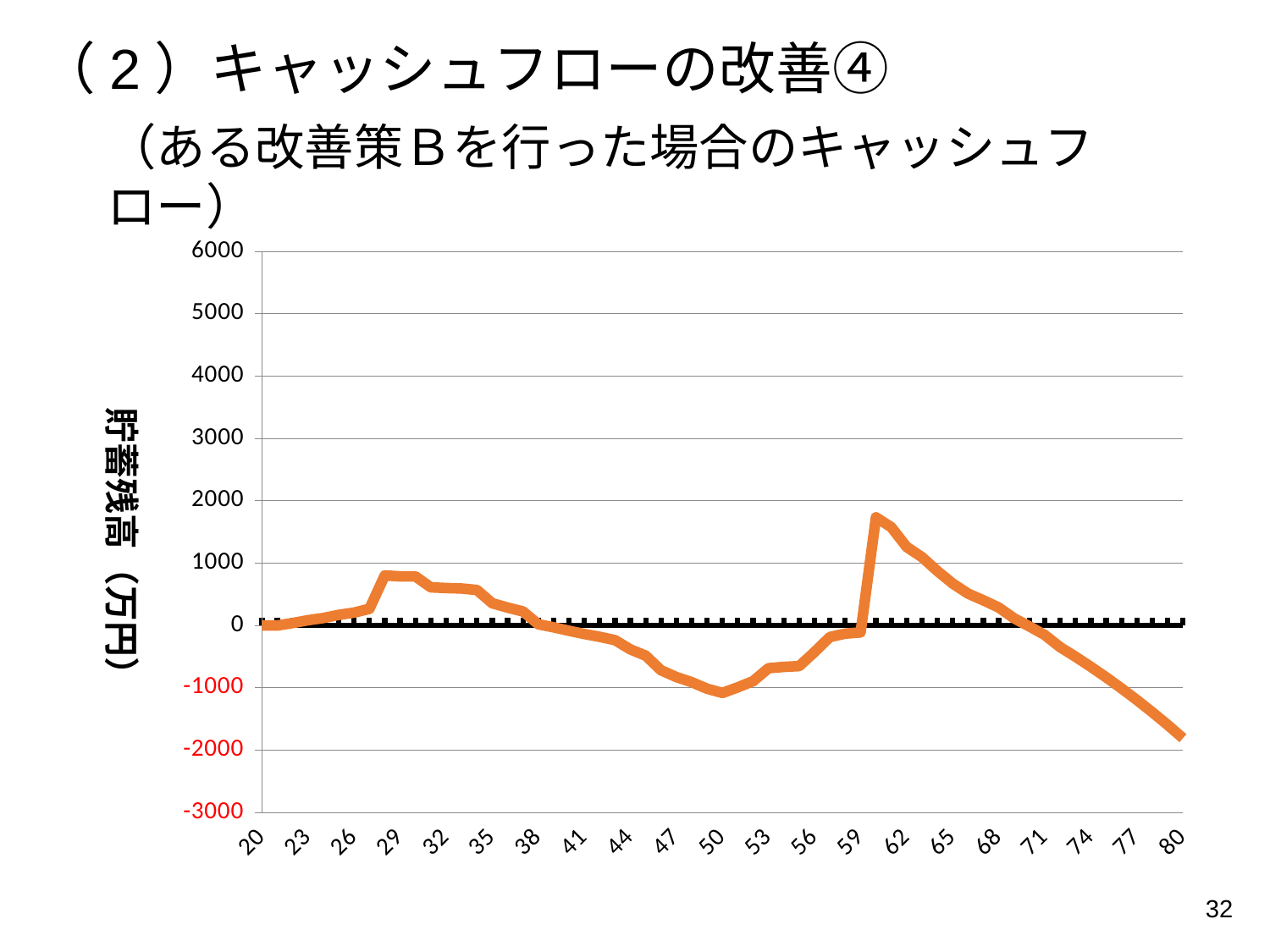

（2）キャッシュフローの改善④
（ある改善策Ｂを行った場合のキャッシュフロー）

### Chart

| Category |  |
|---|---|
| 20 | 0.0 |
| 21 | 0.0 |
| 22 | 40.0 |
| 23 | 84.80000000000001 |
| 24 | 119.56800000000001 |
| 25 | 170.27751999999998 |
| 26 | 206.30777519999998 |
| 27 | 267.8438566479999 |
| 28 | 803.6164078149598 |
| 29 | 787.9861355169288 |
| 30 | 787.0109550499567 |
| 31 | 612.3565191689752 |
| 32 | 600.4964502115647 |
| 33 | 593.6205791854313 |
| 34 | 569.9253520285147 |
| 35 | 356.81404645689 |
| 36 | 287.2969956861167 |
| 37 | 225.5918192395804 |
| 38 | 19.92366106395513 |
| 39 | -29.47456482134561 |
| 40 | -84.36192090690017 |
| 41 | -136.48918476718995 |
| 42 | -181.5985793773006 |
| 43 | -235.4234949164068 |
| 44 | -383.68820179419225 |
| 45 | -483.90755462826735 |
| 46 | -718.9866868923202 |
| 47 | -826.6206959461497 |
| 48 | -909.4943181498852 |
| 49 | -1014.2815937555899 |
| 50 | -1081.645521260041 |
| 51 | -992.4697998177892 |
| 52 | -892.3268067322703 |
| 53 | -684.7075238541855 |
| 54 | -664.4876624897583 |
| 55 | -651.6352052843986 |
| 56 | -425.3040943628781 |
| 57 | -185.03378851371178 |
| 58 | -130.34880665707064 |
| 59 | -110.7582571760899 |
| 60 | 1736.2966125586045 |
| 61 | 1577.148579687993 |
| 62 | 1261.6735861599686 |
| 63 | 1096.345092761385 |
| 64 | 874.4340294948281 |
| 65 | 672.8087449629415 |
| 66 | 511.53495474041625 |
| 67 | 403.275688713441 |
| 68 | 287.8912373659258 |
| 69 | 115.23909699146066 |
| 70 | -14.826086190493928 |
| 71 | -152.45257303608759 |
| 72 | -347.79158961859304 |
| 73 | -500.9973865327488 |
| 74 | -662.2272993851874 |
| 75 | -831.6418104946748 |
| 76 | -1009.4046118263525 |
| 77 | -1195.6826691846636 |
| 78 | -1390.64628769014 |
| 79 | -1594.4691785657267 |
| 80 | -1807.3285272588248 |
32